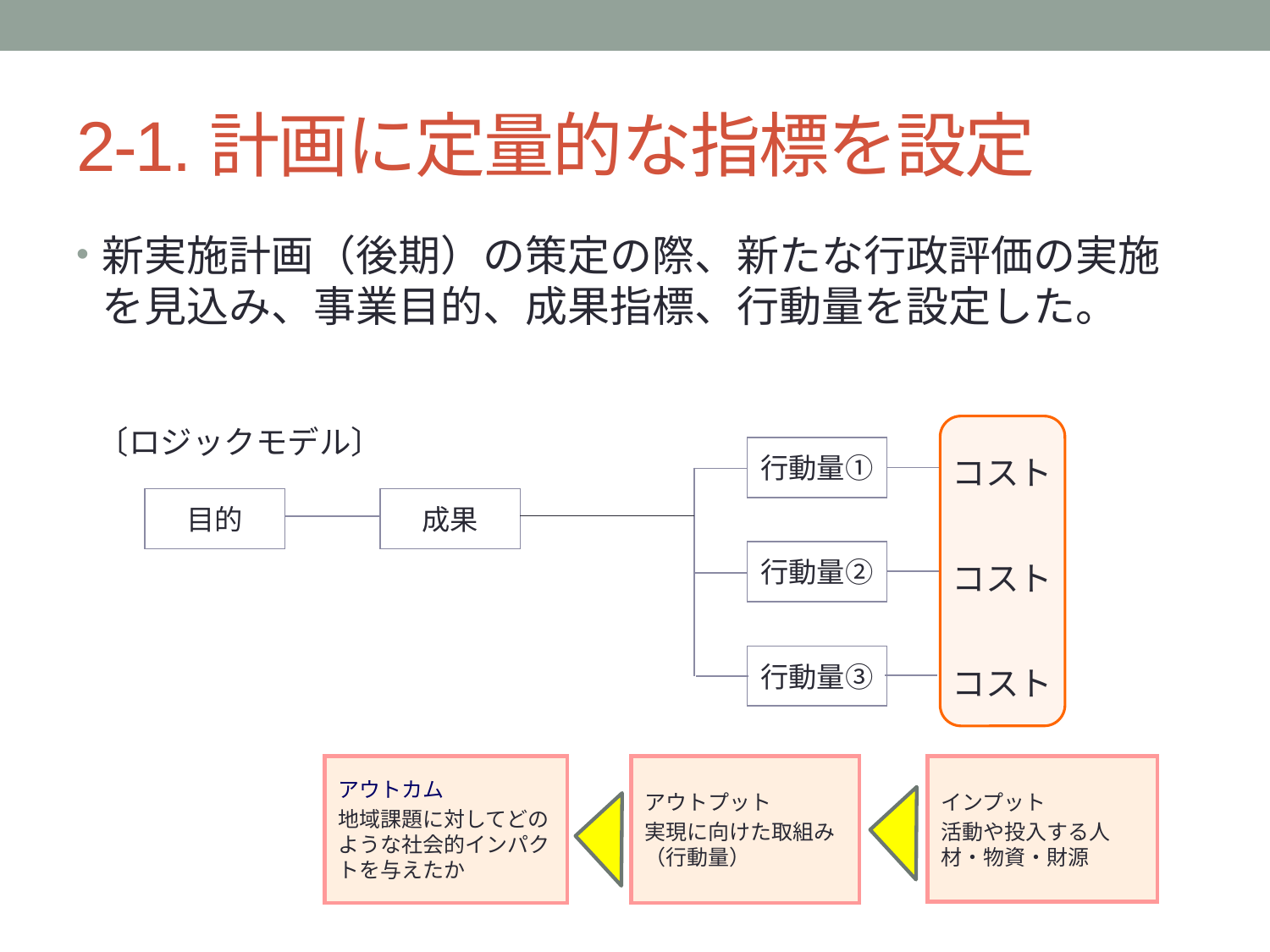

# 2-1.計画に定量的な指標を設定
新実施計画（後期）の策定の際、新たな行政評価の実施を見込み、事業目的、成果指標、行動量を設定した。
コスト

コスト

コスト
〔ロジックモデル〕
行動量①
目的
成果
行動量②
行動量③
アウトカム
地域課題に対してどのような社会的インパクトを与えたか
インプット
活動や投入する人材・物資・財源
アウトプット
実現に向けた取組み（行動量）